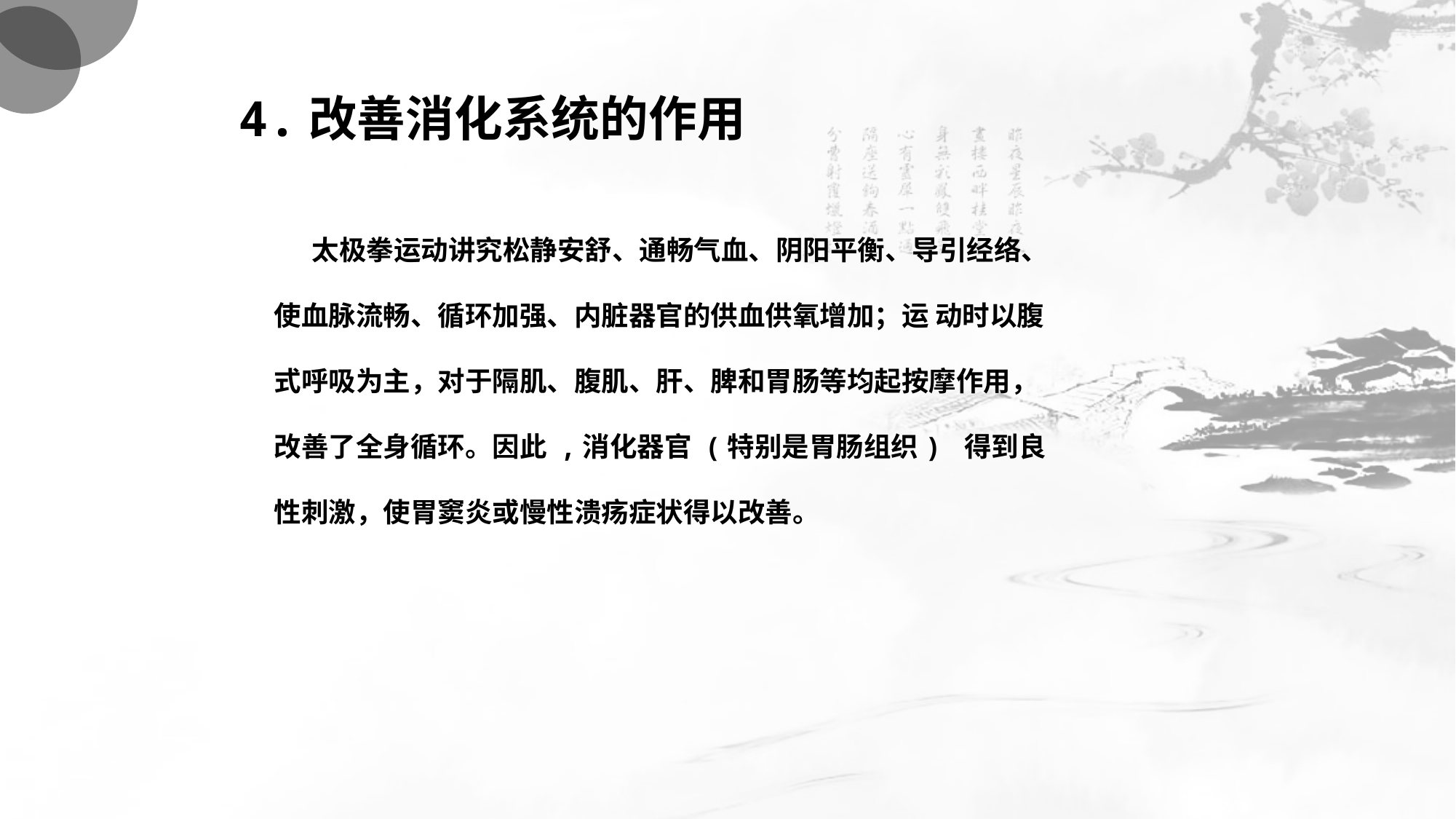

4.改善消化系统的作用
     太极拳运动讲究松静安舒、通畅气血、阴阳平衡、导引经络、使血脉流畅、循环加强、内脏器官的供血供氧增加；运 动时以腹式呼吸为主，对于隔肌、腹肌、肝、脾和胃肠等均起按摩作用，改善了全身循环。因此 ,消化器官 (特别是胃肠组织) 得到良性刺激，使胃窦炎或慢性溃疡症状得以改善。